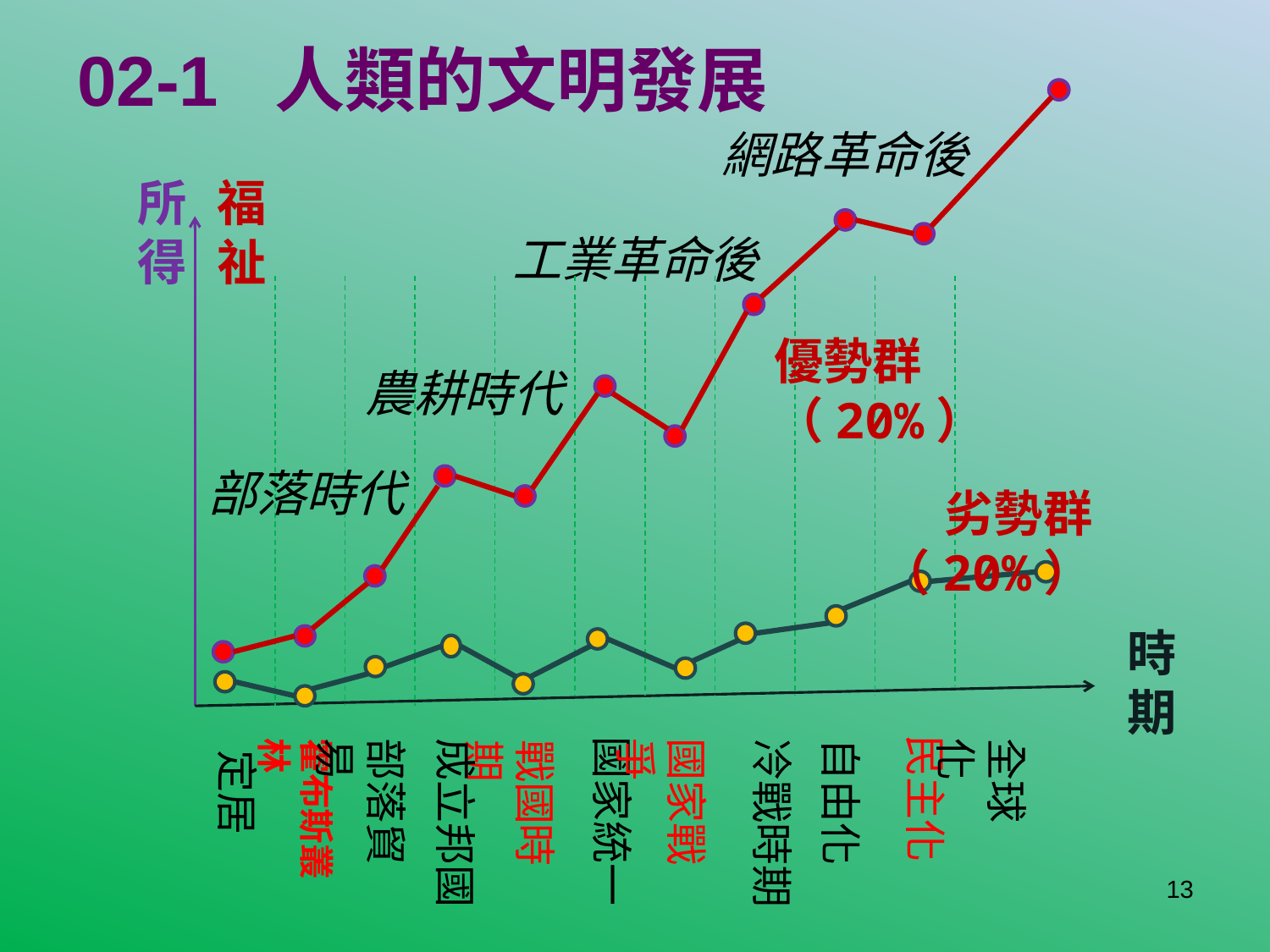

# 02-1  人類的文明發展

網路革命後
所
得
福祉

工業革命後

優勢群（20%）
農耕時代

部落時代

劣勢群（20%）

時期

民主化
國家統一
霍布斯叢林
部落貿易
成立邦國
國家戰爭
冷戰時期
自由化
全球化
戰國時期
定居
13